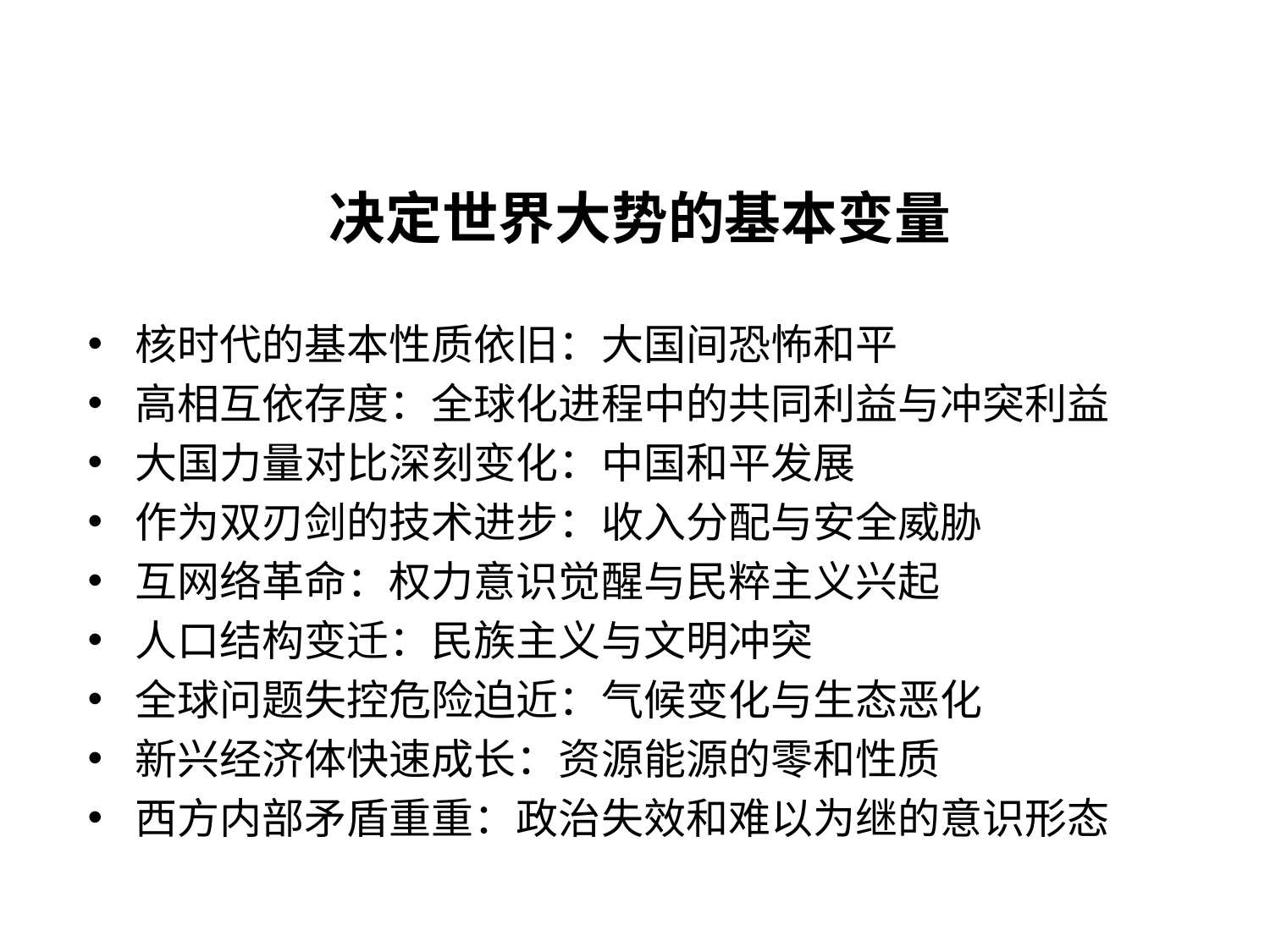

决定世界大势的基本变量

核时代的基本性质依旧：大国间恐怖和平
高相互依存度：全球化进程中的共同利益与冲突利益
大国力量对比深刻变化：中国和平发展
作为双刃剑的技术进步：收入分配与安全威胁
互网络革命：权力意识觉醒与民粹主义兴起
人口结构变迁：民族主义与文明冲突
全球问题失控危险迫近：气候变化与生态恶化
新兴经济体快速成长：资源能源的零和性质
西方内部矛盾重重：政治失效和难以为继的意识形态
IWEP